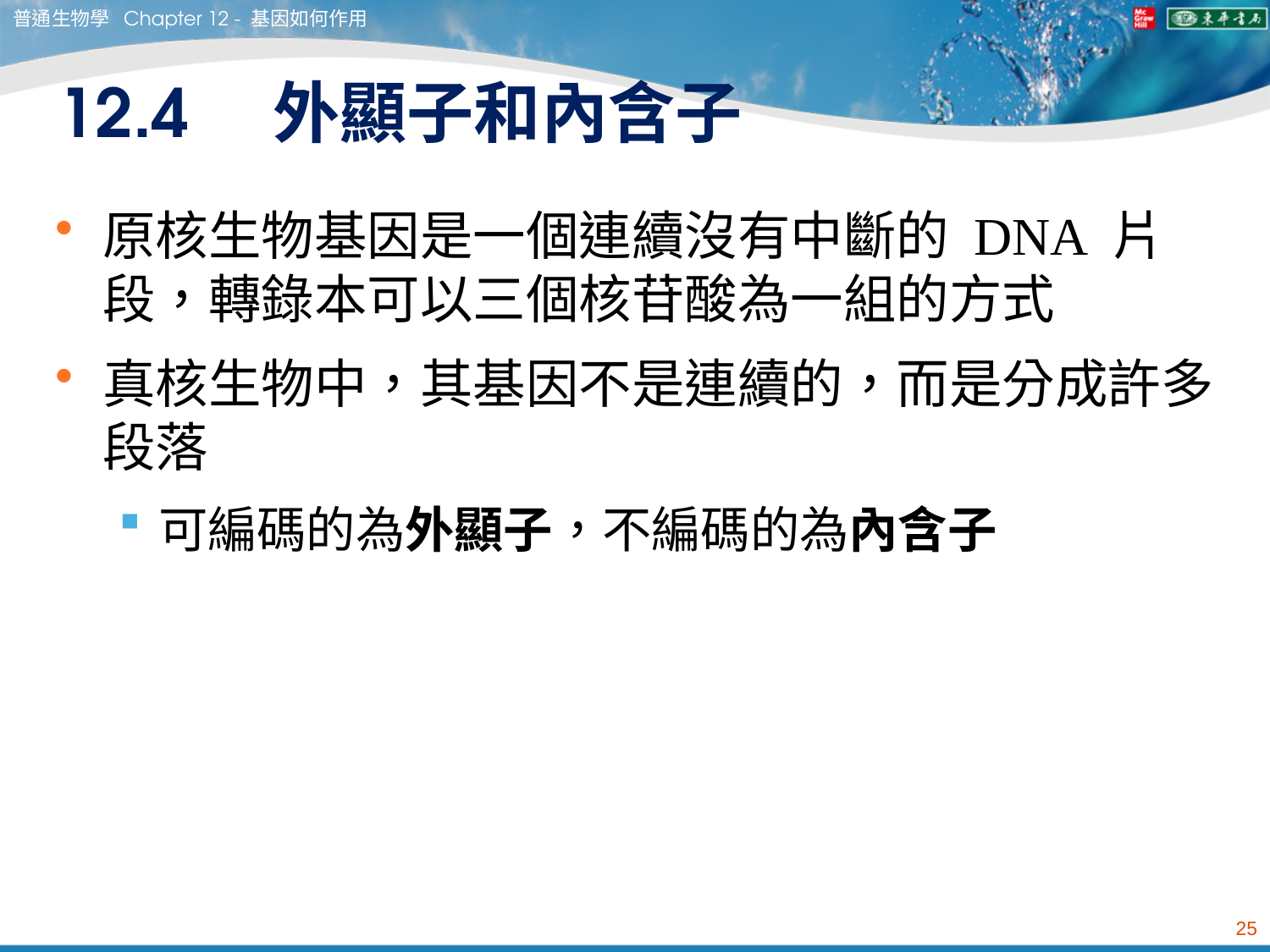

普通生物學  Chapter 12 - 基因如何作用
# 12.4　外顯子和內含子
原核生物基因是一個連續沒有中斷的 DNA 片段，轉錄本可以三個核苷酸為一組的方式
真核生物中，其基因不是連續的，而是分成許多段落
可編碼的為外顯子，不編碼的為內含子
25